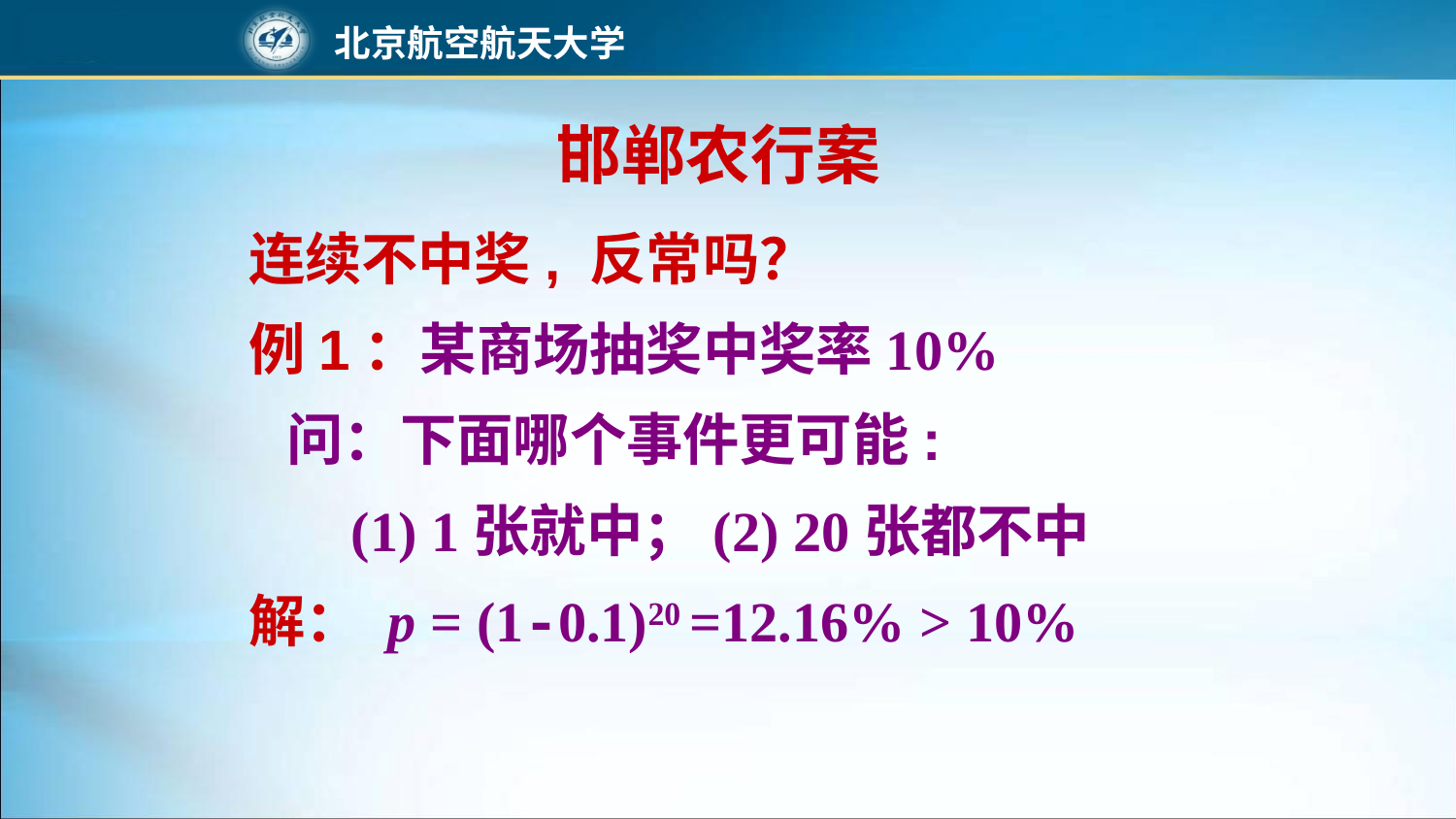

# 邯郸农行案
   连续不中奖, 反常吗？
   例1：某商场抽奖中奖率10%
      问：下面哪个事件更可能:
           (1) 1张就中；(2) 20张都不中
   解： p = (1-0.1)20 =12.16% > 10%